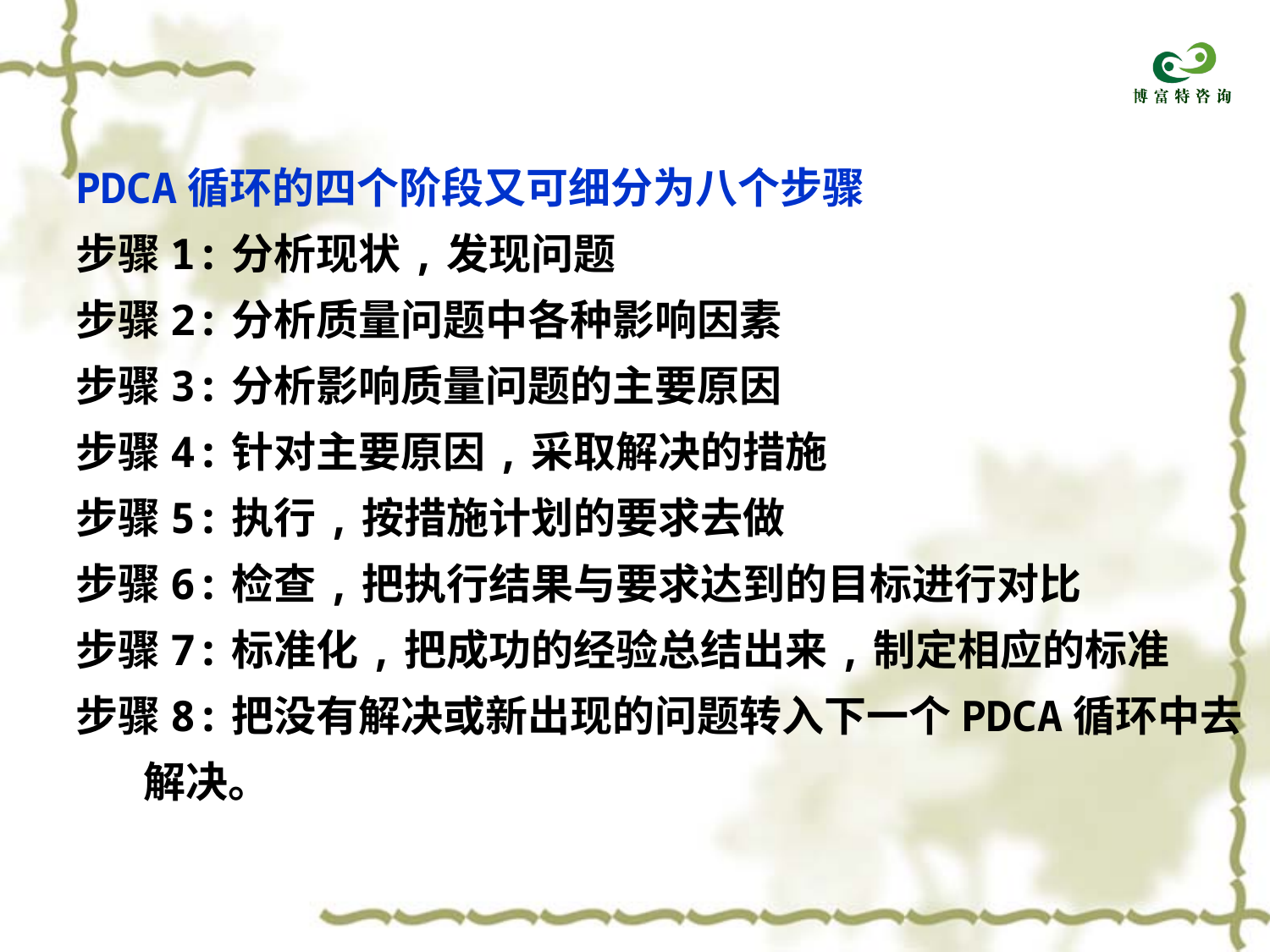

PDCA循环的四个阶段又可细分为八个步骤
步骤1:分析现状,发现问题
步骤2:分析质量问题中各种影响因素
步骤3:分析影响质量问题的主要原因
步骤4:针对主要原因,采取解决的措施
步骤5:执行,按措施计划的要求去做
步骤6:检查,把执行结果与要求达到的目标进行对比
步骤7:标准化,把成功的经验总结出来,制定相应的标准
步骤8:把没有解决或新出现的问题转入下一个PDCA循环中去
      解决。